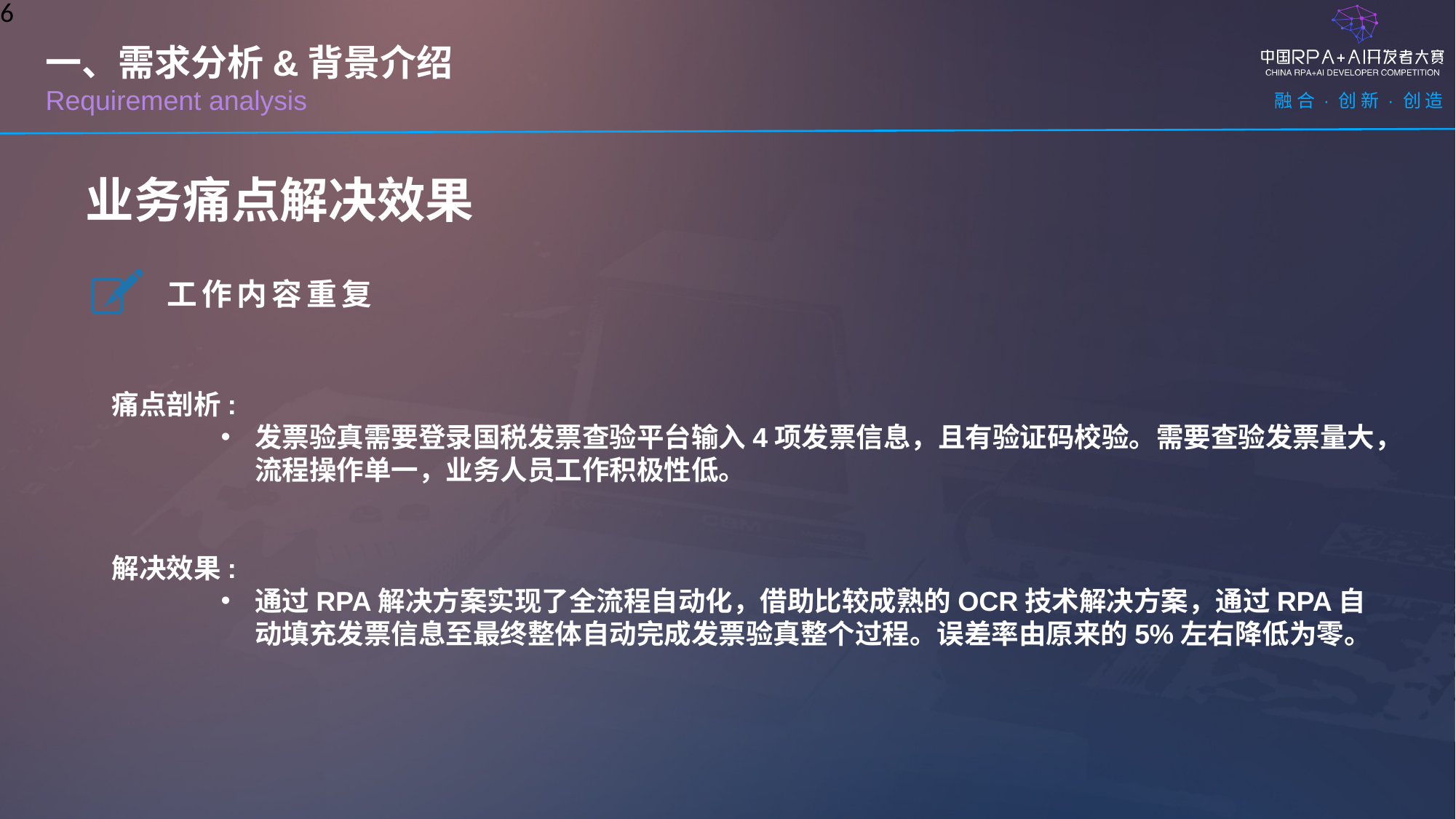

6
一、需求分析&背景介绍
Requirement analysis
业务痛点解决效果

工作内容重复

痛点剖析:
发票验真需要登录国税发票查验平台输入4项发票信息，且有验证码校验。需要查验发票量大，流程操作单一，业务人员工作积极性低。

解决效果:
通过RPA解决方案实现了全流程自动化，借助比较成熟的OCR技术解决方案，通过RPA自动填充发票信息至最终整体自动完成发票验真整个过程。误差率由原来的5%左右降低为零。